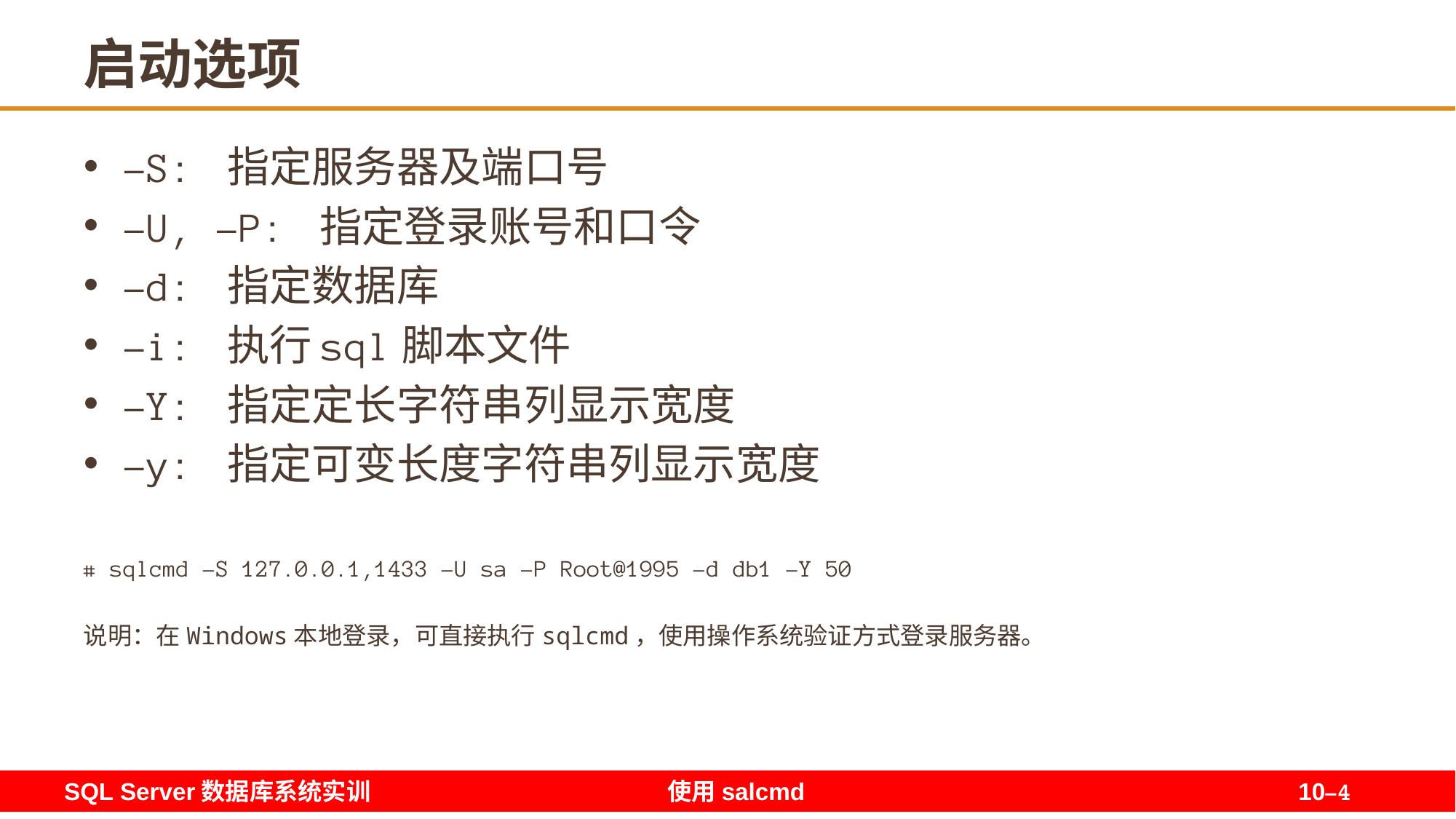

# 启动选项
-S: 指定服务器及端口号
-U, -P: 指定登录账号和口令
-d: 指定数据库
-i: 执行sql脚本文件
-Y: 指定定长字符串列显示宽度
-y: 指定可变长度字符串列显示宽度

# sqlcmd -S 127.0.0.1,1433 -U sa -P Root@1995 -d db1 -Y 50

说明：在Windows本地登录，可直接执行sqlcmd，使用操作系统验证方式登录服务器。